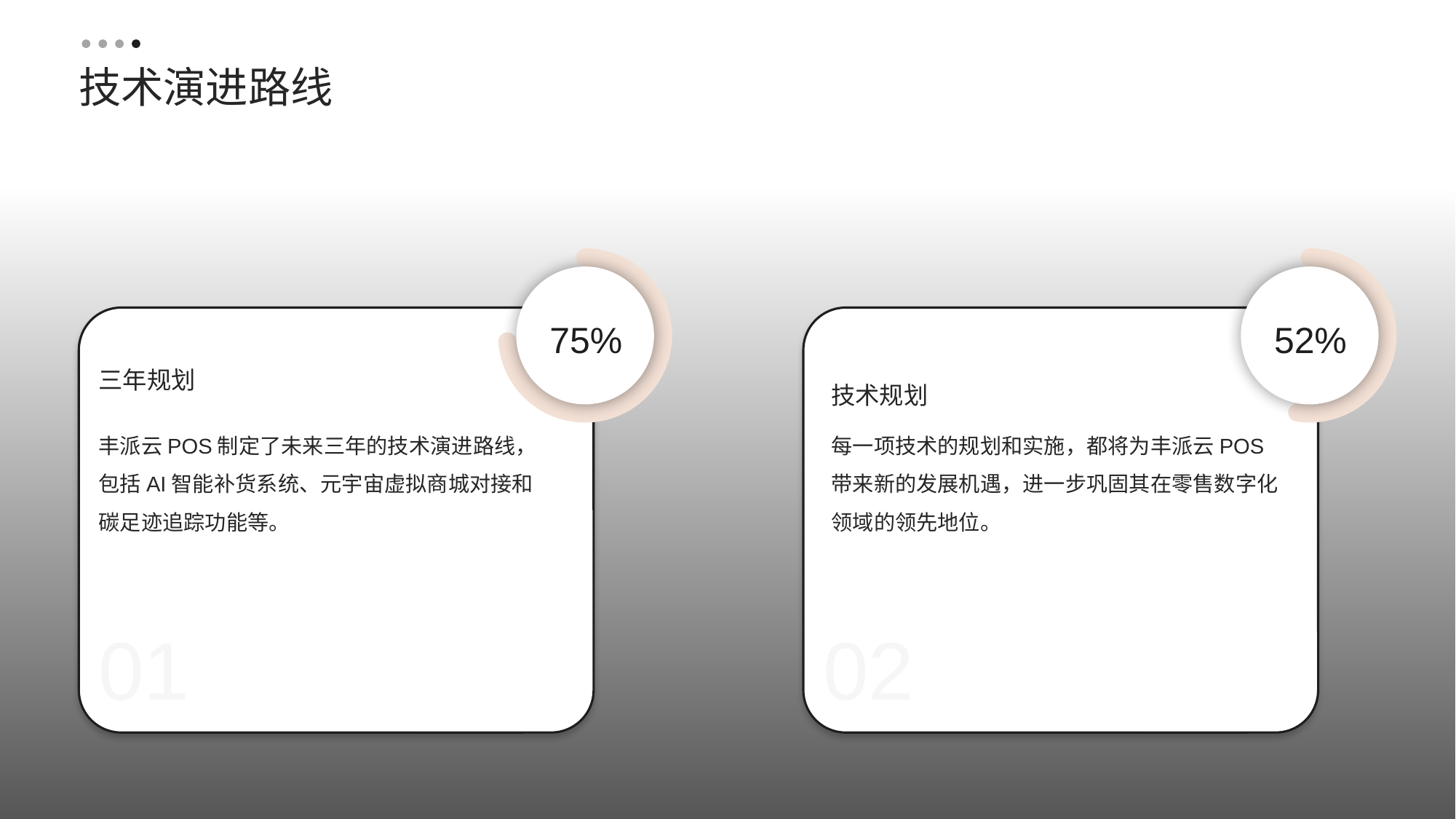

技术演进路线

75%
52%

三年规划
技术规划
丰派云POS制定了未来三年的技术演进路线，包括AI智能补货系统、元宇宙虚拟商城对接和碳足迹追踪功能等。
每一项技术的规划和实施，都将为丰派云POS带来新的发展机遇，进一步巩固其在零售数字化领域的领先地位。
01
02